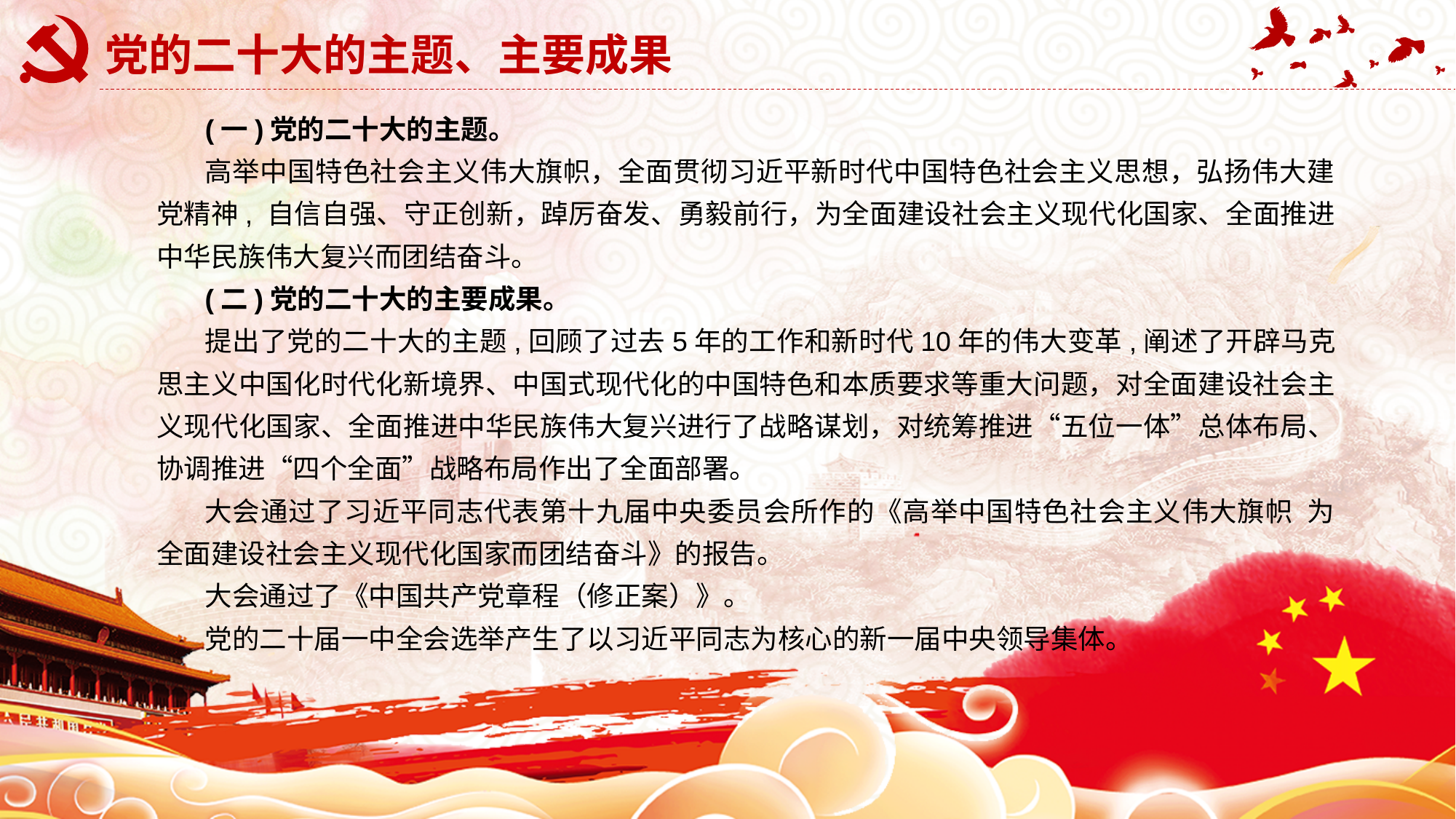

# 党的二十大的主题、主要成果
(一)党的二十大的主题。
高举中国特色社会主义伟大旗帜，全面贯彻习近平新时代中国特色社会主义思想，弘扬伟大建党精神, 自信自强、守正创新，踔厉奋发、勇毅前行，为全面建设社会主义现代化国家、全面推进中华民族伟大复兴而团结奋斗。
(二)党的二十大的主要成果。
提出了党的二十大的主题,回顾了过去5年的工作和新时代10年的伟大变革,阐述了开辟马克思主义中国化时代化新境界、中国式现代化的中国特色和本质要求等重大问题，对全面建设社会主义现代化国家、全面推进中华民族伟大复兴进行了战略谋划，对统筹推进“五位一体”总体布局、协调推进“四个全面”战略布局作出了全面部署。
大会通过了习近平同志代表第十九届中央委员会所作的《高举中国特色社会主义伟大旗帜  为全面建设社会主义现代化国家而团结奋斗》的报告。
大会通过了《中国共产党章程（修正案）》。
党的二十届一中全会选举产生了以习近平同志为核心的新一届中央领导集体。
延迟符可删除